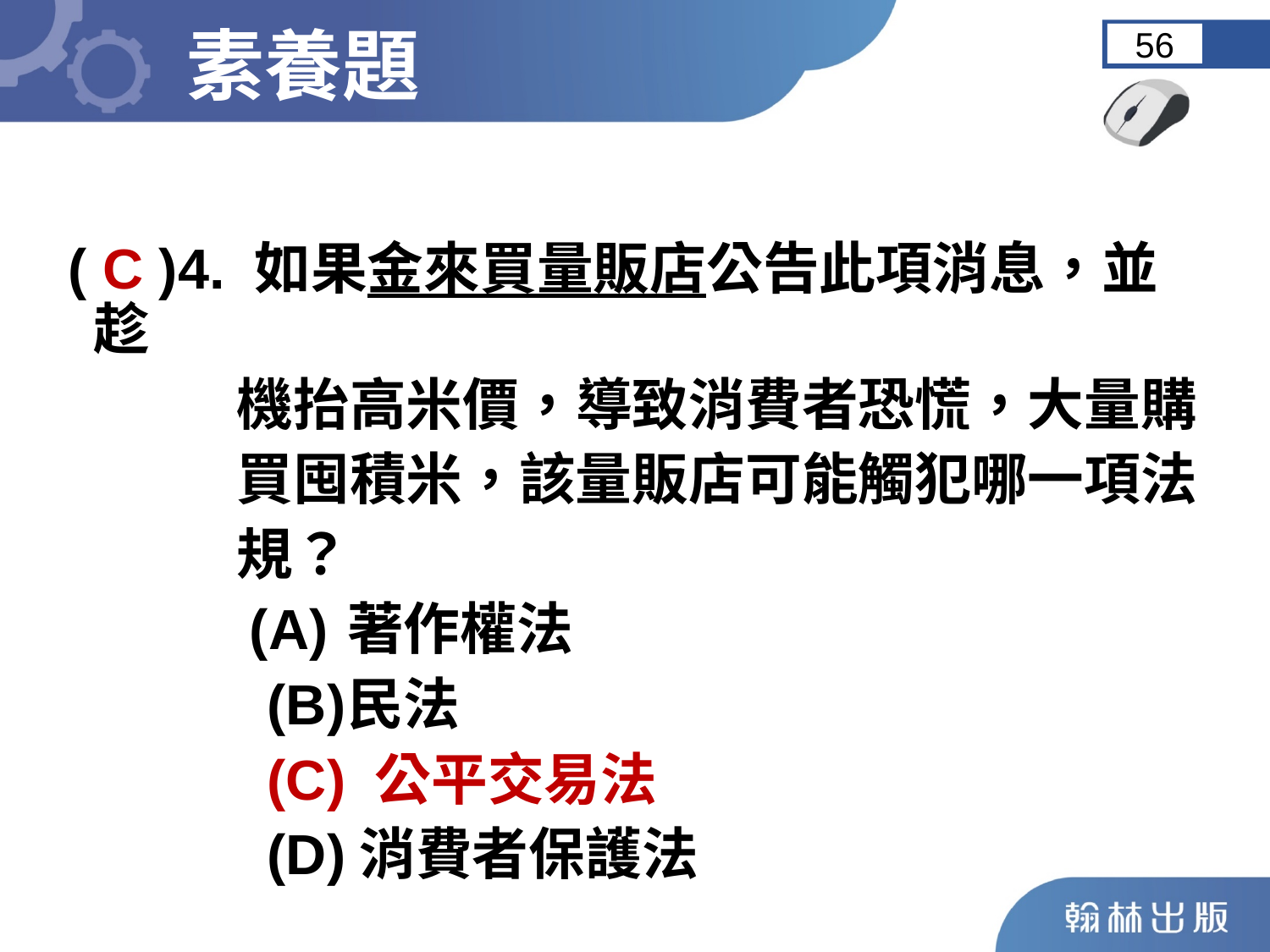

素養題

56
( C )4. 如果金來買量販店公告此項消息，並趁
            機抬高米價，導致消費者恐慌，大量購
            買囤積米，該量販店可能觸犯哪一項法
            規？
	          (A)	著作權法
	 	   (B)	民法
		   (C) 公平交易法
		   (D)消費者保護法